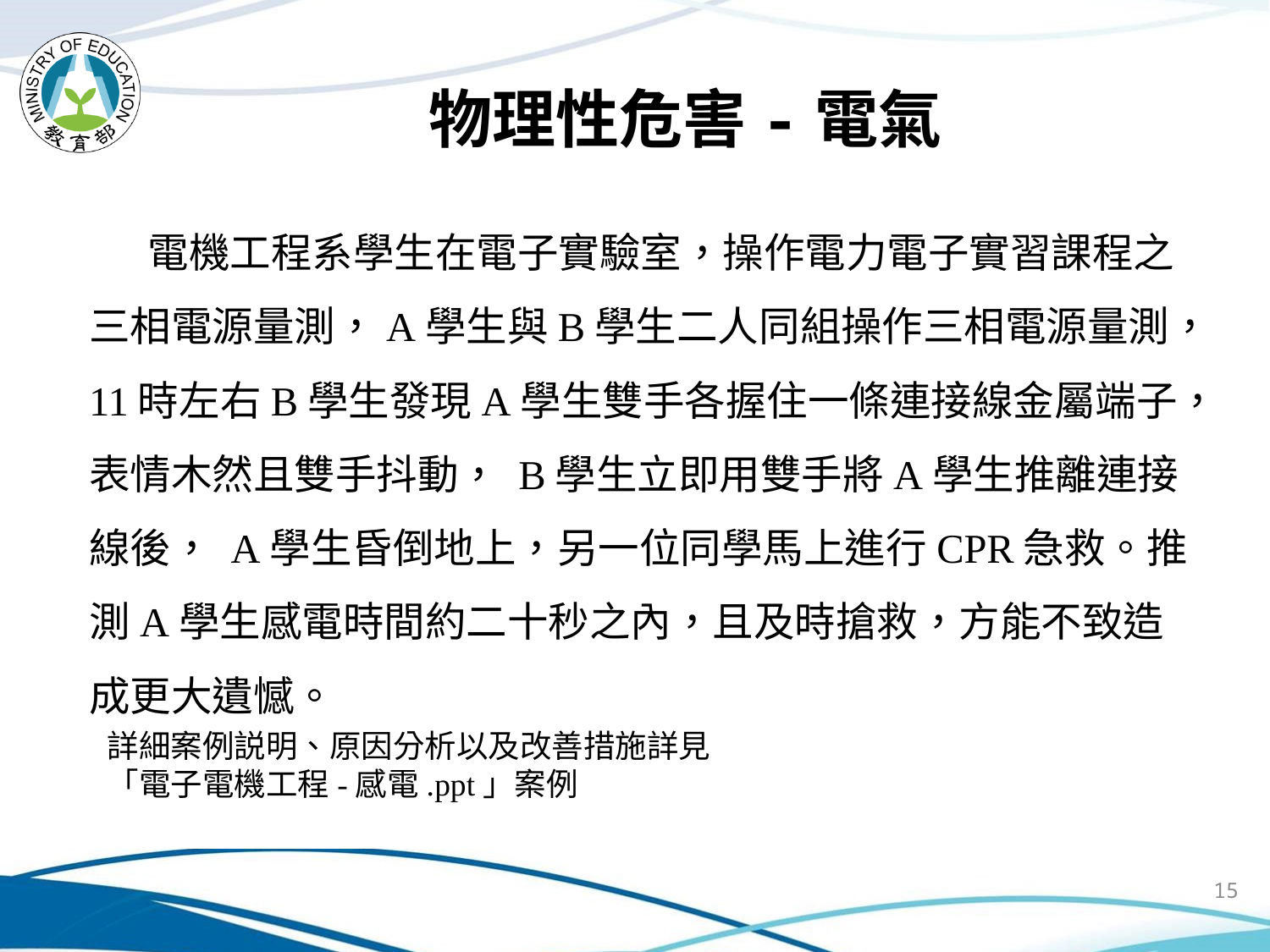

物理性危害-電氣
電機工程系學生在電子實驗室，操作電力電子實習課程之三相電源量測，A學生與B學生二人同組操作三相電源量測，11時左右B學生發現A學生雙手各握住一條連接線金屬端子，表情木然且雙手抖動， B學生立即用雙手將A學生推離連接線後， A學生昏倒地上，另一位同學馬上進行CPR急救。推測A學生感電時間約二十秒之內，且及時搶救，方能不致造成更大遺憾。
詳細案例説明、原因分析以及改善措施詳見「電子電機工程-感電.ppt」案例
15